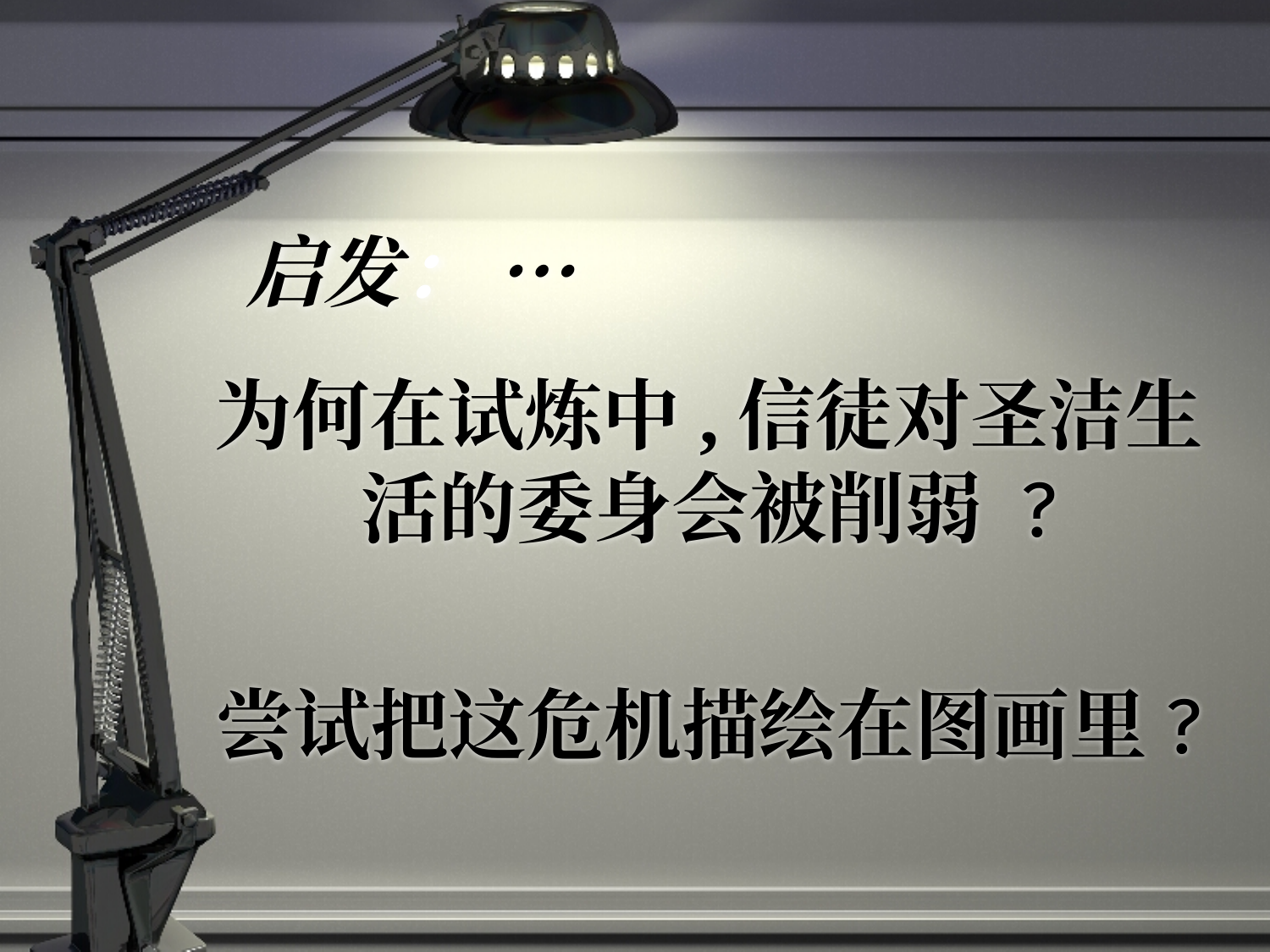

# 启发： …
为何在试炼中,信徒对圣洁生活的委身会被削弱 ?

尝试把这危机描绘在图画里?